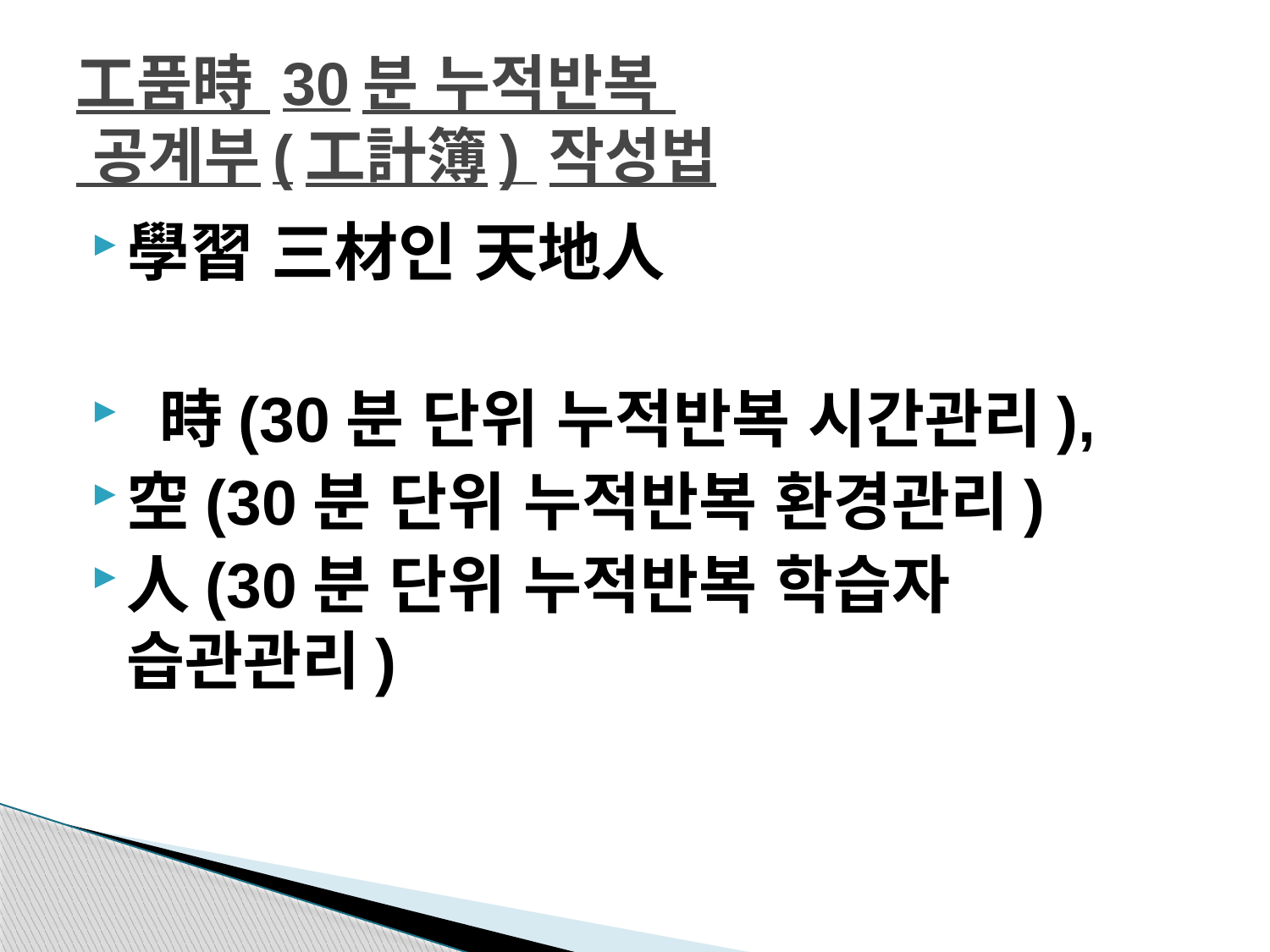

# 工품時 30분 누적반복 공계부(工計簿) 작성법
學習 三材인 天地人

 時(30분 단위 누적반복 시간관리),
空(30분 단위 누적반복 환경관리)
人(30분 단위 누적반복 학습자 습관관리)